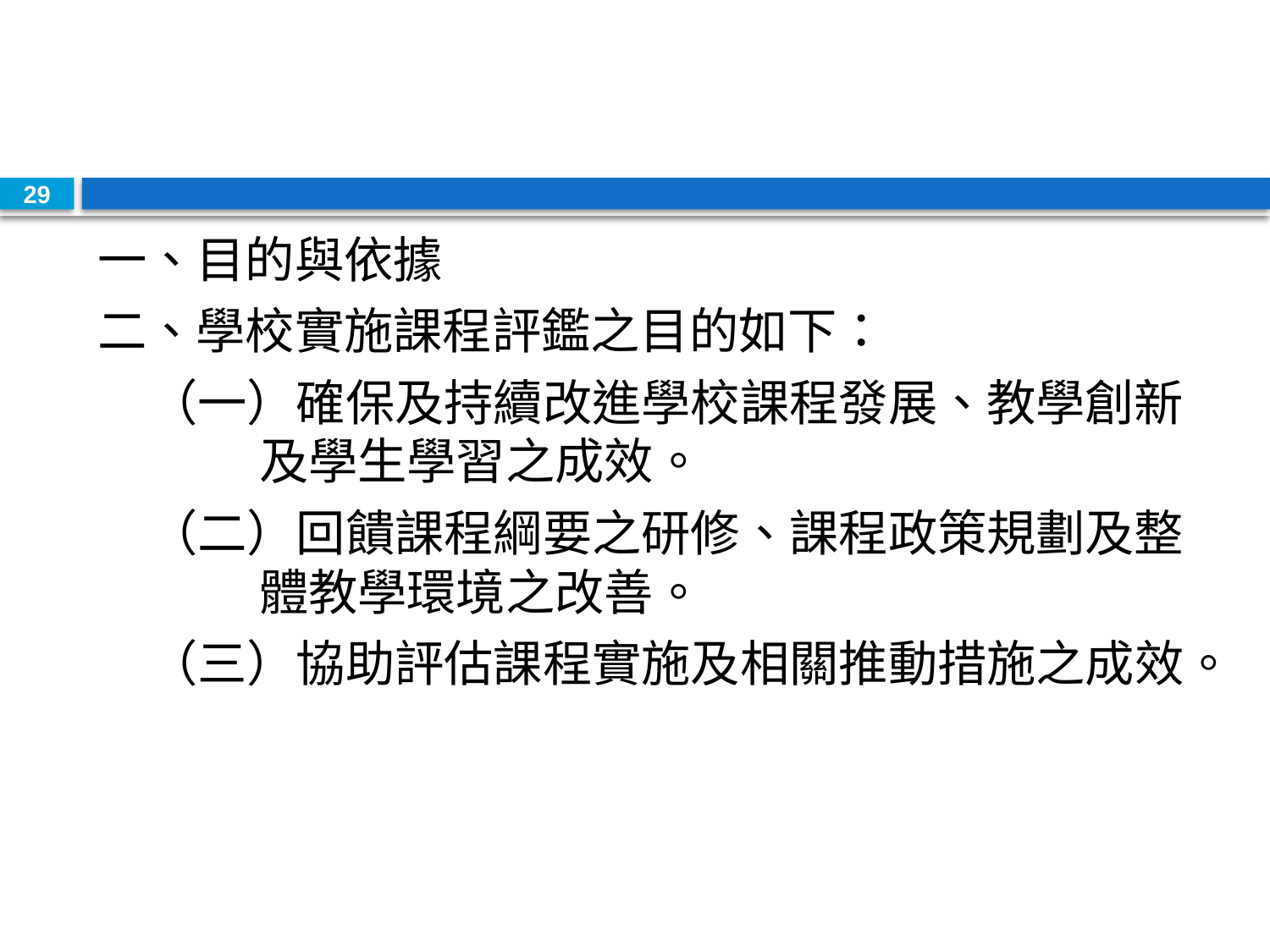

#
29
一、目的與依據
二、學校實施課程評鑑之目的如下：
（一）確保及持續改進學校課程發展、教學創新及學生學習之成效。
（二）回饋課程綱要之研修、課程政策規劃及整體教學環境之改善。
（三）協助評估課程實施及相關推動措施之成效。